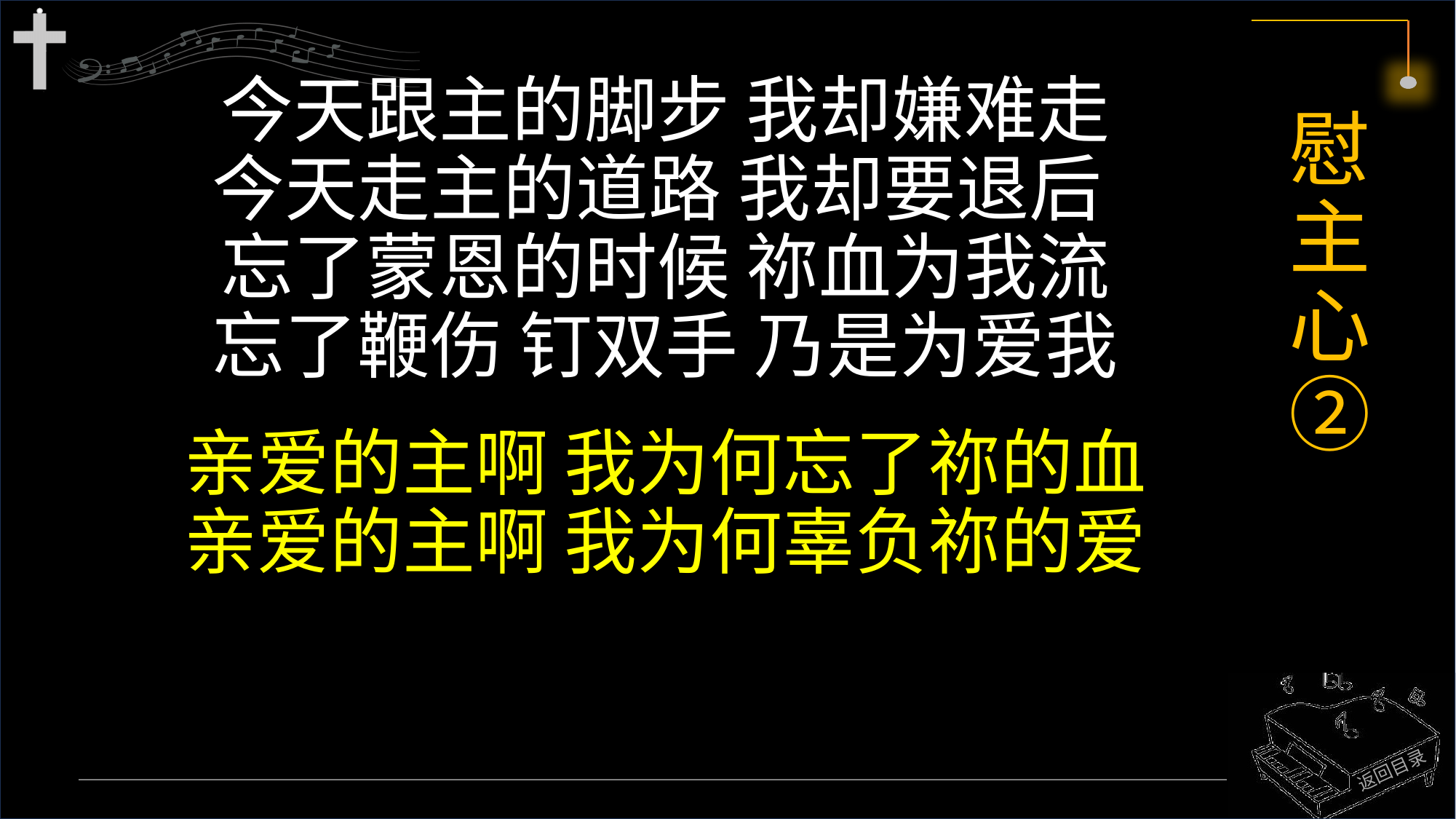

# 慰主心 ②
今天跟主的脚步 我却嫌难走
今天走主的道路 我却要退后
忘了蒙恩的时候 祢血为我流
忘了鞭伤 钉双手 乃是为爱我
亲爱的主啊 我为何忘了祢的血
亲爱的主啊 我为何辜负祢的爱